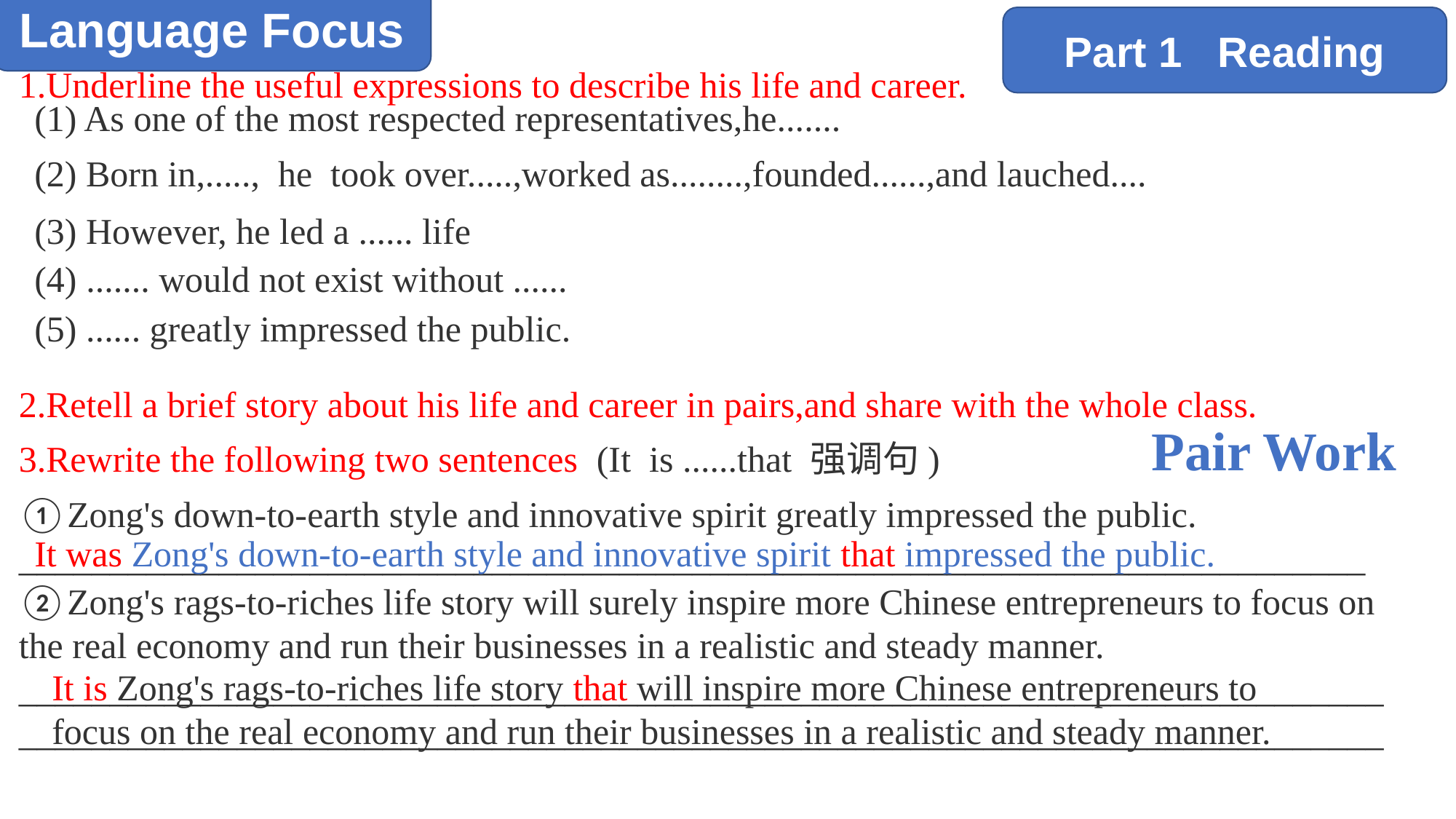

Language Focus
Part 1   Reading
1.Underline the useful expressions to describe his life and career.
(1) As one of the most respected representatives,he.......
(2) Born in,.....,  he  took over.....,worked as........,founded......,and lauched....
(3) However, he led a ...... life
(4) ....... would not exist without ......
(5) ...... greatly impressed the public.

2.Retell a brief story about his life and career in pairs,and share with the whole class.
Pair Work
3.Rewrite the following two sentences  (It  is ......that 强调句)
①Zong's down-to-earth style and innovative spirit greatly impressed the public.
__________________________________________________________________________
②Zong's rags-to-riches life story will surely inspire more Chinese entrepreneurs to focus on the real economy and run their businesses in a realistic and steady manner.
______________________________________________________________________________________________________________________________________________________

It was Zong's down-to-earth style and innovative spirit that impressed the public.
It is Zong's rags-to-riches life story that will inspire more Chinese entrepreneurs to focus on the real economy and run their businesses in a realistic and steady manner.